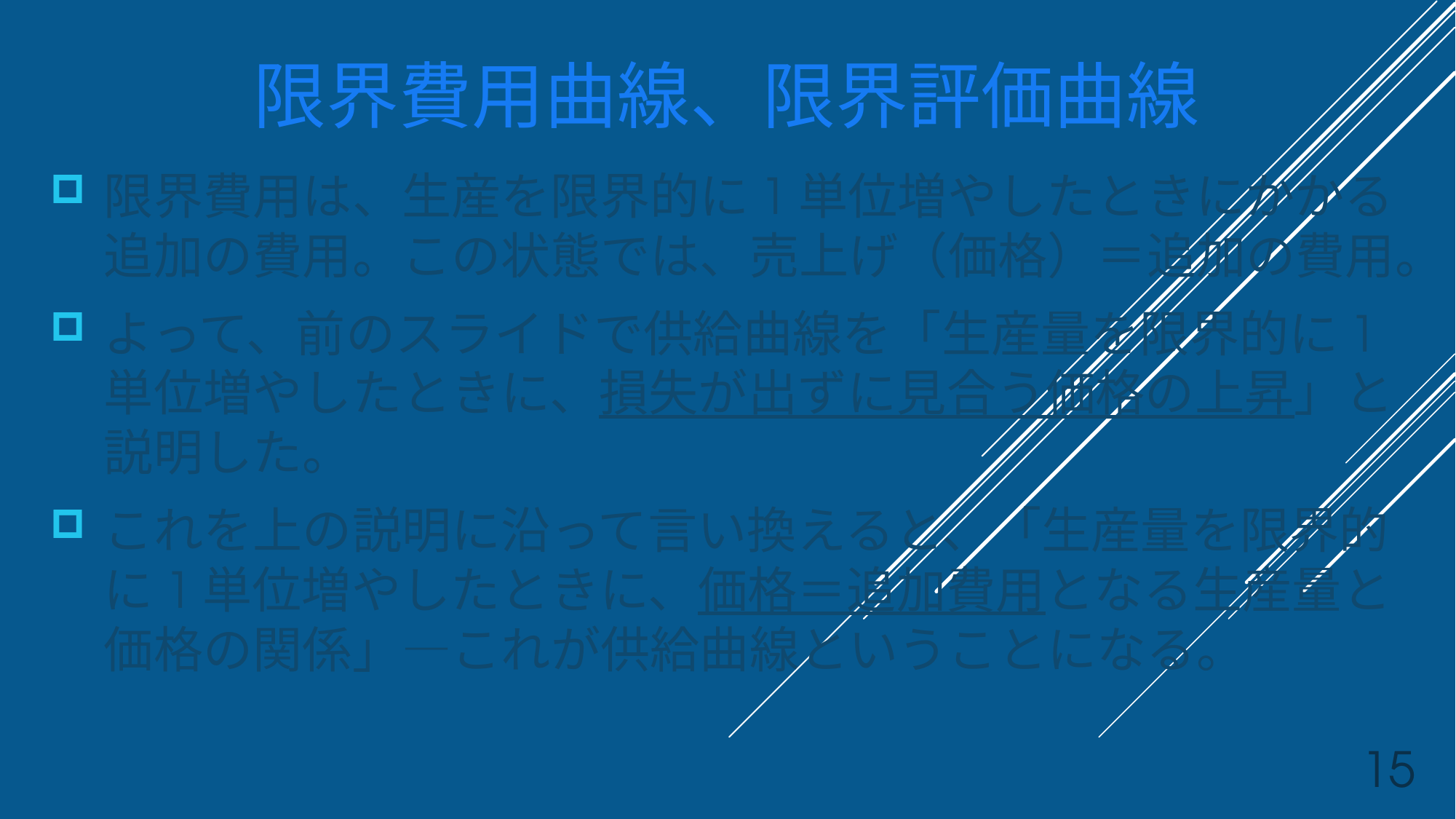

# 限界費用曲線、限界評価曲線
限界費用は、生産を限界的に1単位増やしたときにかかる追加の費用。この状態では、売上げ（価格）＝追加の費用。
よって、前のスライドで供給曲線を「生産量を限界的に1単位増やしたときに、損失が出ずに見合う価格の上昇」と説明した。
これを上の説明に沿って言い換えると、「生産量を限界的に1単位増やしたときに、価格＝追加費用となる生産量と価格の関係」—これが供給曲線ということになる。
15